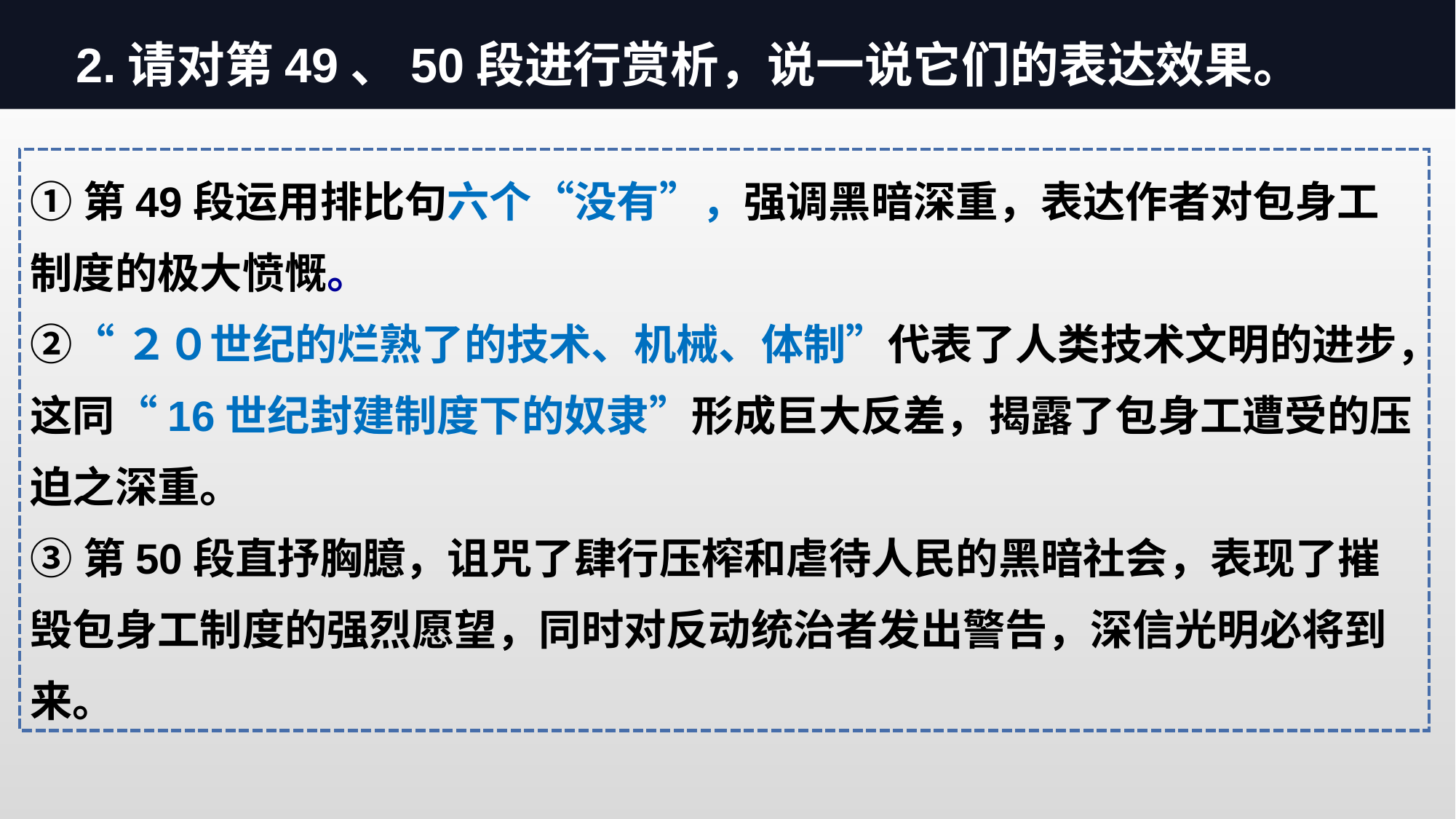

2.请对第49、50段进行赏析，说一说它们的表达效果。
①第49段运用排比句六个“没有”，强调黑暗深重，表达作者对包身工制度的极大愤慨。
②“２０世纪的烂熟了的技术、机械、体制”代表了人类技术文明的进步，这同“16世纪封建制度下的奴隶”形成巨大反差，揭露了包身工遭受的压迫之深重。
③第50段直抒胸臆，诅咒了肆行压榨和虐待人民的黑暗社会，表现了摧毁包身工制度的强烈愿望，同时对反动统治者发出警告，深信光明必将到来。